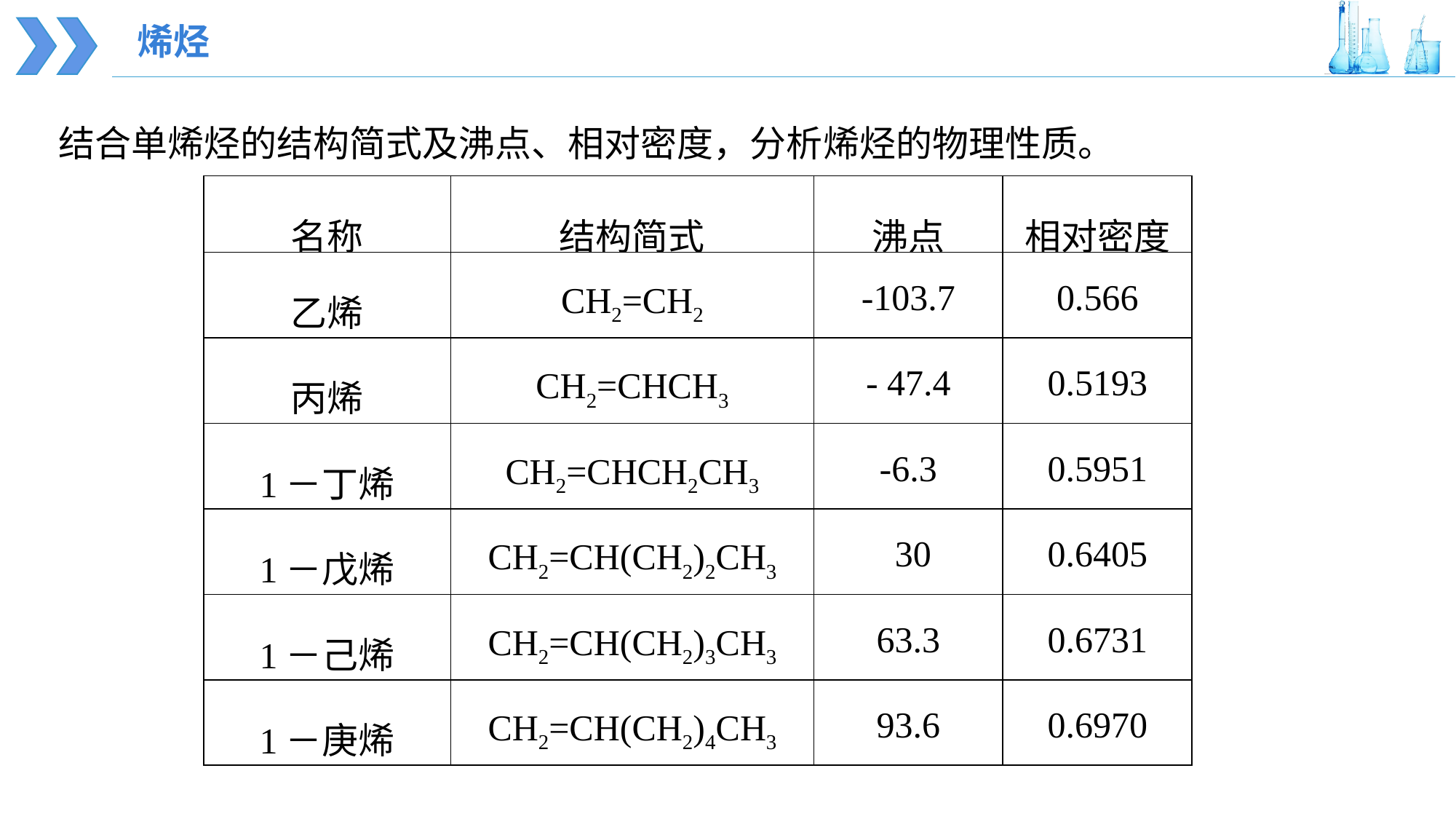

烯烃
结合单烯烃的结构简式及沸点、相对密度，分析烯烃的物理性质。
| 名称 | 结构简式 | 沸点 | 相对密度 |
| --- | --- | --- | --- |
| 乙烯 | CH2=CH2 | -103.7 | 0.566 |
| 丙烯 | CH2=CHCH3 | - 47.4 | 0.5193 |
| 1－丁烯 | CH2=CHCH2CH3 | -6.3 | 0.5951 |
| 1－戊烯 | CH2=CH(CH2)2CH3 | 30 | 0.6405 |
| 1－己烯 | CH2=CH(CH2)3CH3 | 63.3 | 0.6731 |
| 1－庚烯 | CH2=CH(CH2)4CH3 | 93.6 | 0.6970 |